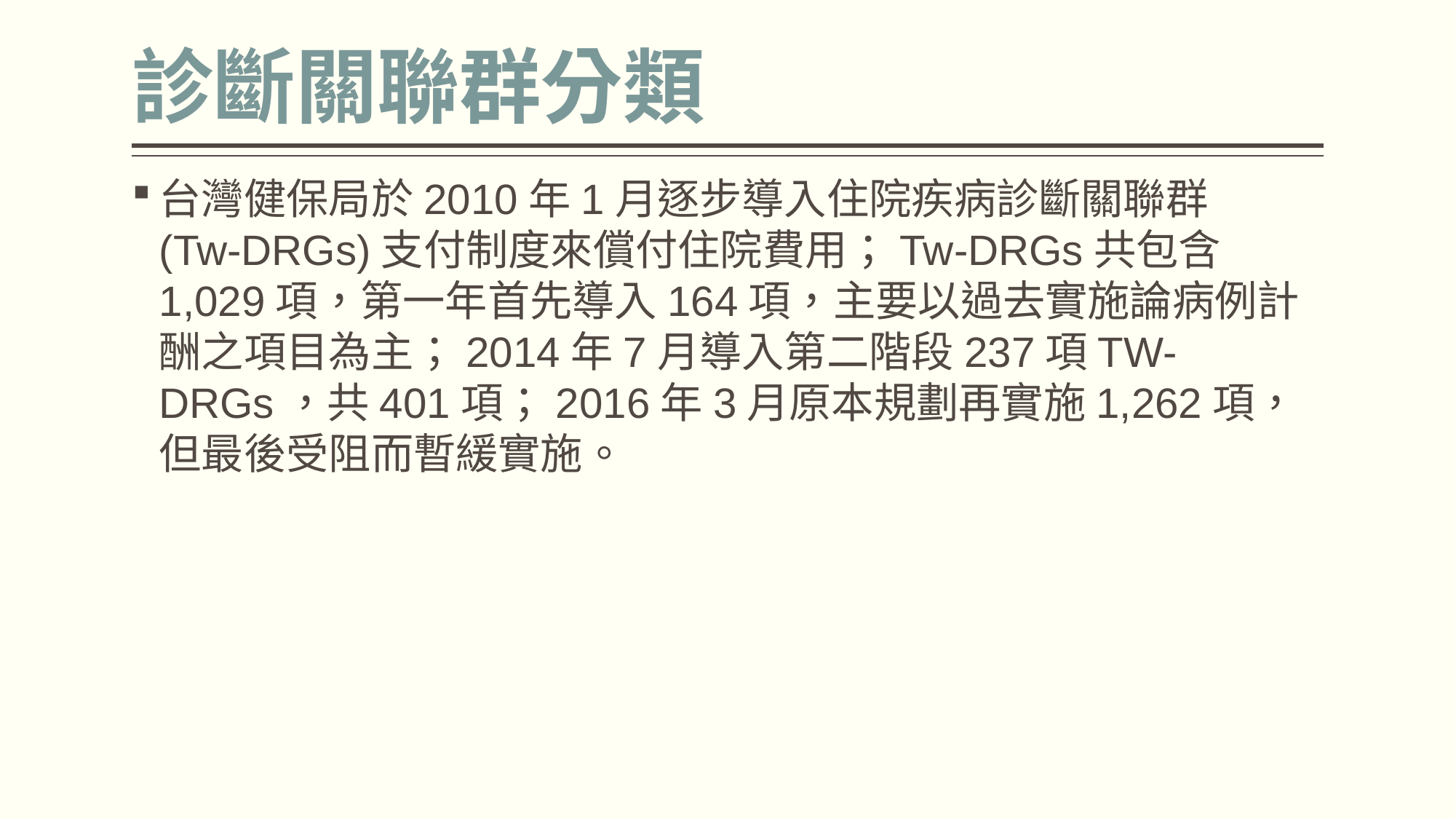

# 診斷關聯群分類
台灣健保局於2010年1月逐步導入住院疾病診斷關聯群(Tw-DRGs)支付制度來償付住院費用；Tw-DRGs共包含1,029項，第一年首先導入164項，主要以過去實施論病例計酬之項目為主；2014年7月導入第二階段237項TW-DRGs，共401項；2016年3月原本規劃再實施1,262項，但最後受阻而暫緩實施。